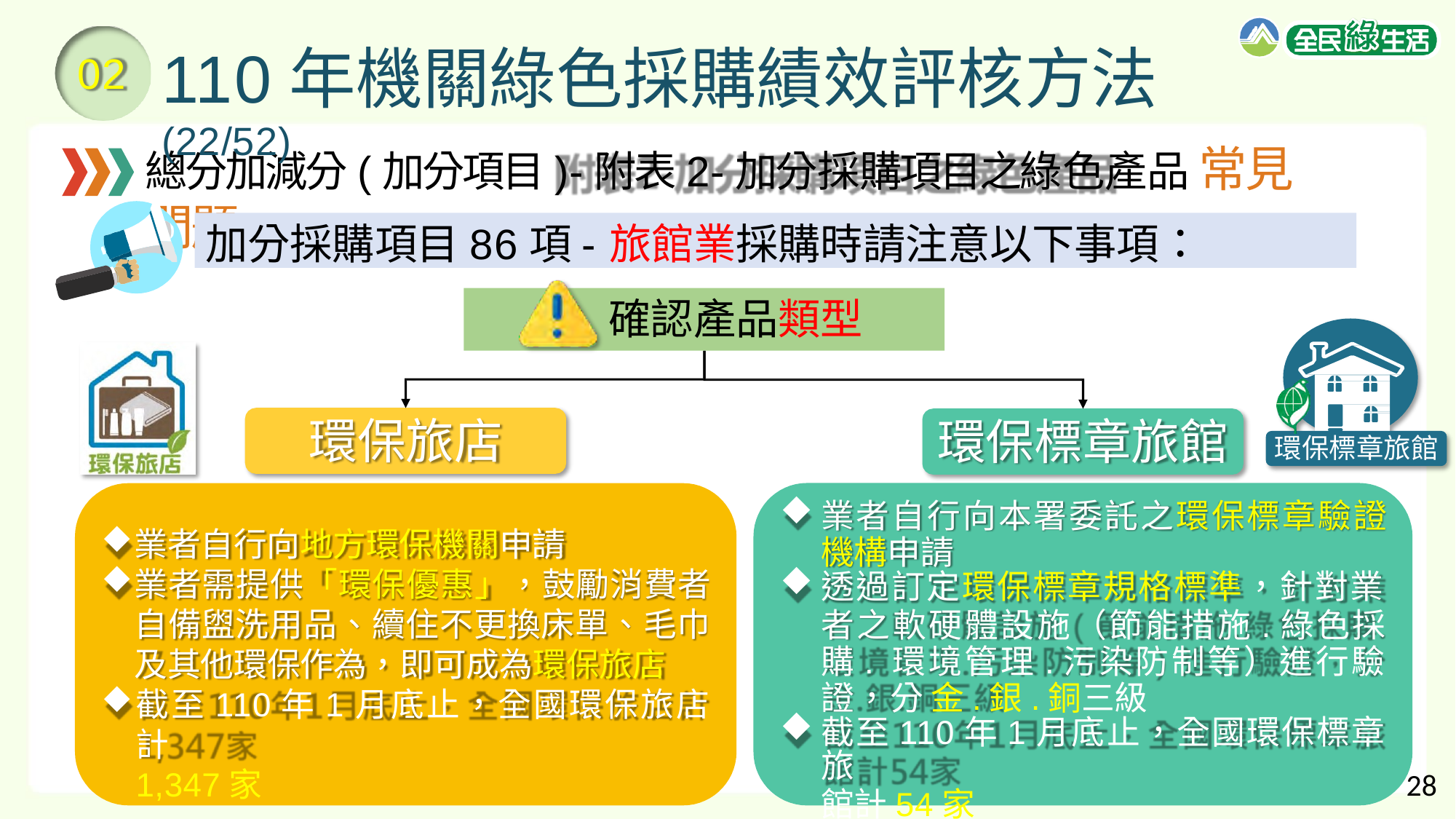

# 110年機關綠色採購績效評核方法(22/52)
02

總分加減分(加分項目)-附表2-加分採購項目之綠色產品 常見問題

加分採購項目86項-旅館業採購時請注意以下事項：

確認產品類型

環保旅店
業者自行向地方環保機關申請
業者需提供「環保優惠」，鼓勵消費者 自備盥洗用品、續住不更換床單、毛巾 及其他環保作為，即可成為環保旅店
截至110年1月底止，全國環保旅店計
1,347家
環保標章旅館
環保標章旅館
業者自行向本署委託之環保標章驗證 機構申請
透過訂定環保標章規格標準，針對業
者之軟硬體設施（節能措施.綠色採購. 環境管理.污染防制等）進行驗證，分 金.銀.銅三級
截至110年1月底止，全國環保標章旅
館計54家
28